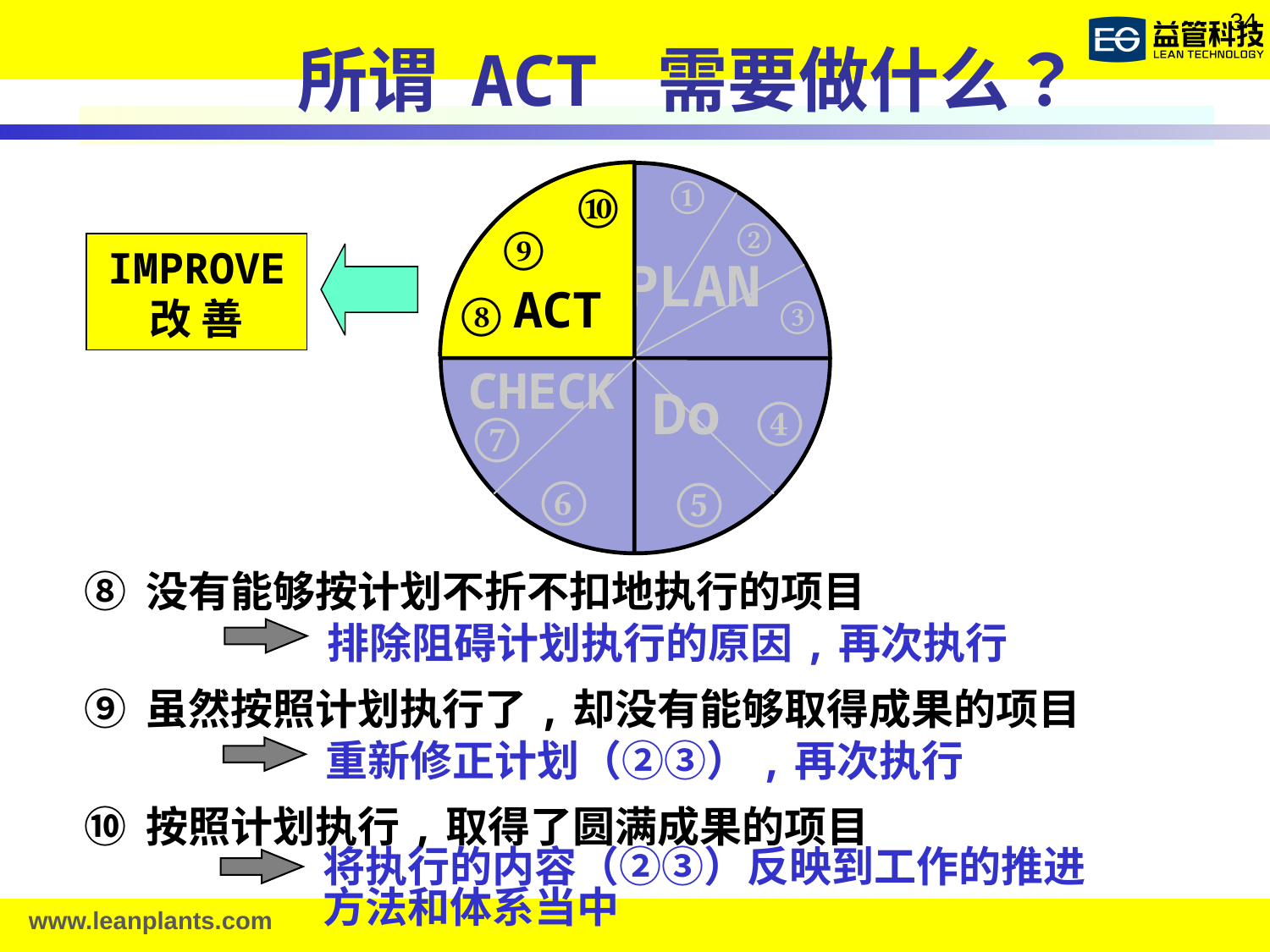

34
所谓 ACT 需要做什么？

①
⑩

②
⑨
IMPROVE
改 善

PLAN

ACT
⑧
③
CHECK

Do
④
⑦
⑥
⑤
 ⑧ 没有能够按计划不折不扣地执行的项目
排除阻碍计划执行的原因,再次执行

 ⑨ 虽然按照计划执行了,却没有能够取得成果的项目
重新修正计划（②③）,再次执行

 ⑩ 按照计划执行,取得了圆满成果的项目
将执行的内容（②③）反映到工作的推进
方法和体系当中